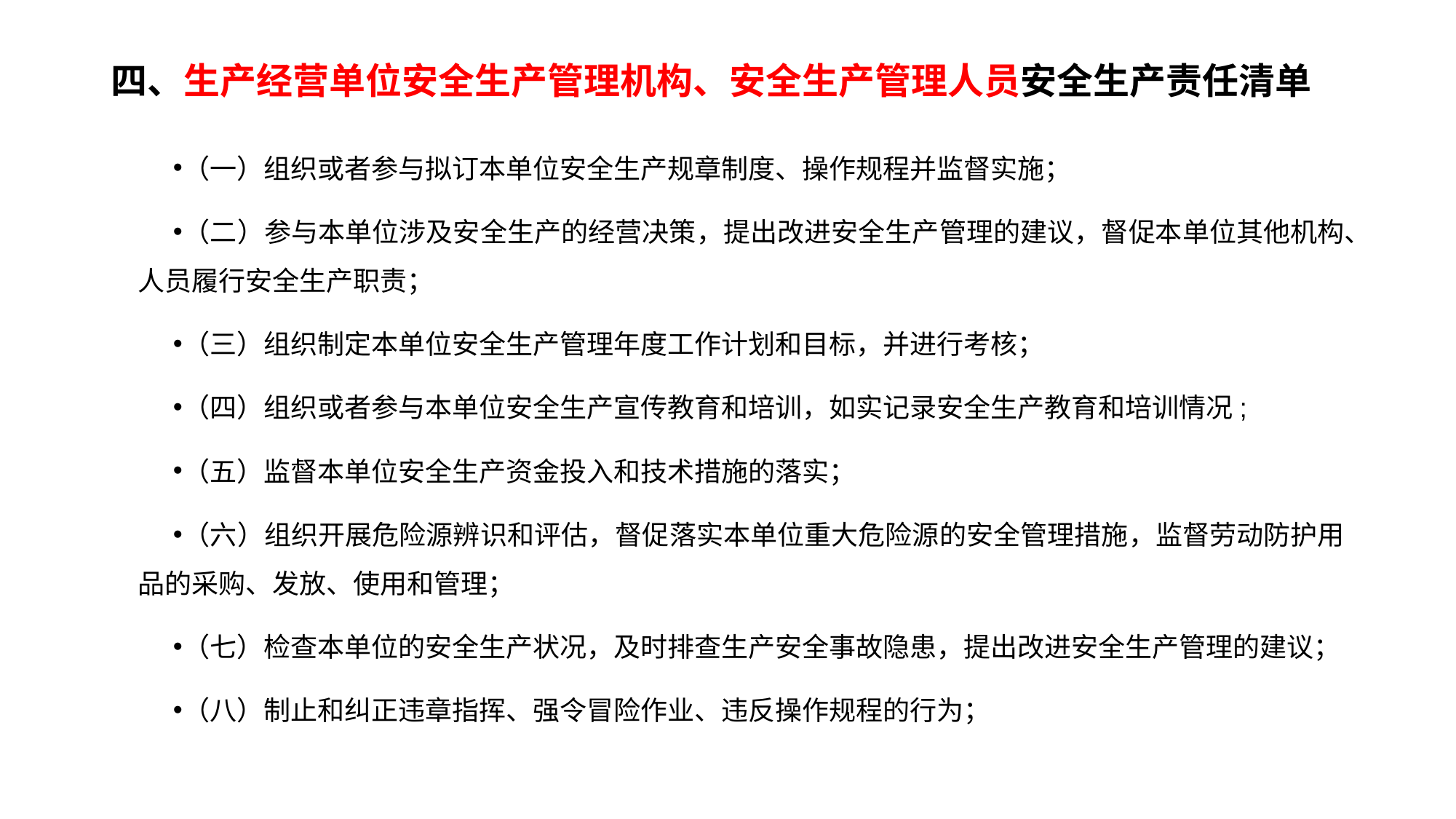

# 四、生产经营单位安全生产管理机构、安全生产管理人员安全生产责任清单
（一）组织或者参与拟订本单位安全生产规章制度、操作规程并监督实施；
（二）参与本单位涉及安全生产的经营决策，提出改进安全生产管理的建议，督促本单位其他机构、人员履行安全生产职责；
（三）组织制定本单位安全生产管理年度工作计划和目标，并进行考核；
（四）组织或者参与本单位安全生产宣传教育和培训，如实记录安全生产教育和培训情况;
（五）监督本单位安全生产资金投入和技术措施的落实；
（六）组织开展危险源辨识和评估，督促落实本单位重大危险源的安全管理措施，监督劳动防护用品的采购、发放、使用和管理；
（七）检查本单位的安全生产状况，及时排查生产安全事故隐患，提出改进安全生产管理的建议；
（八）制止和纠正违章指挥、强令冒险作业、违反操作规程的行为；